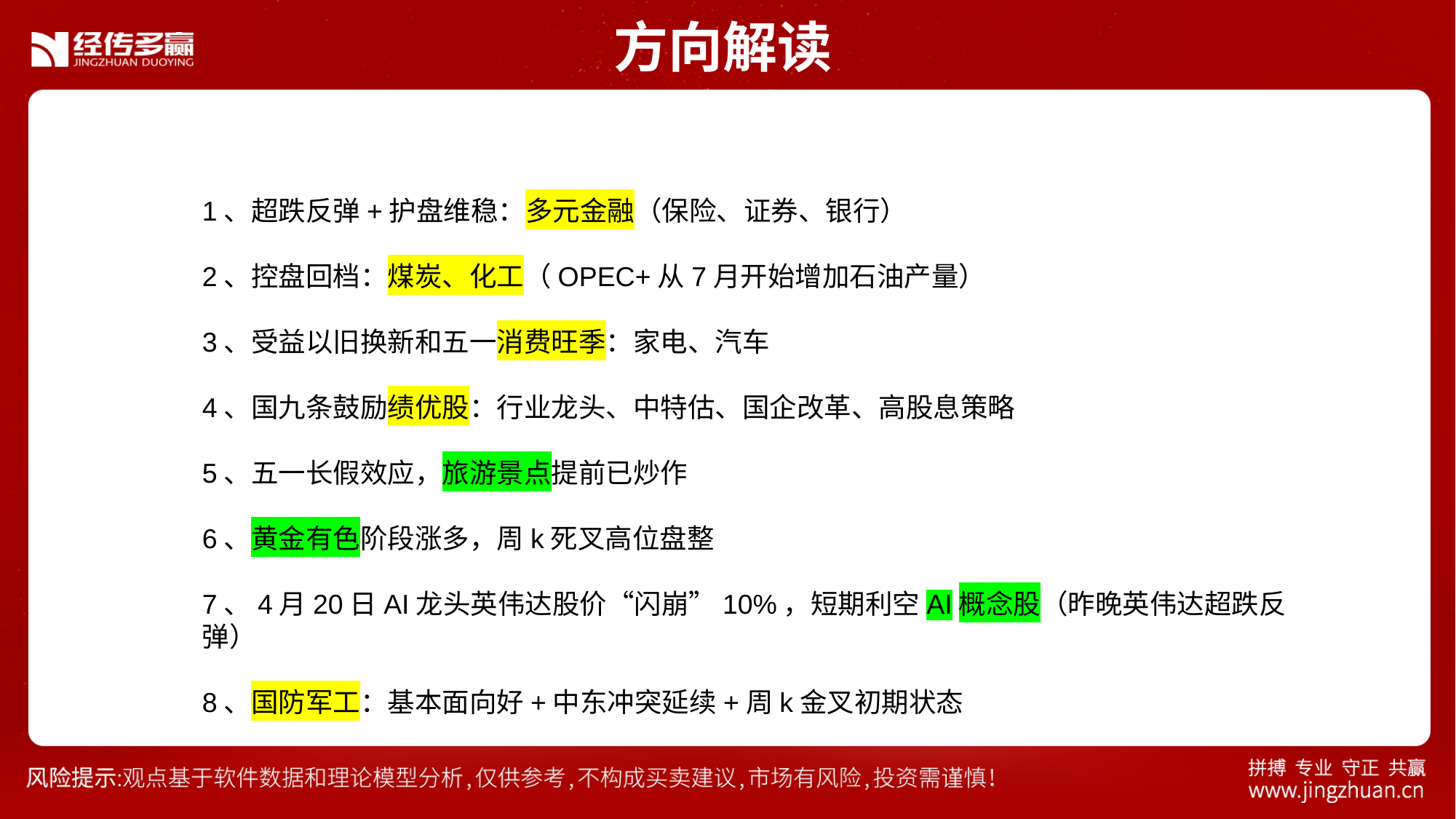

方向解读
1、超跌反弹+护盘维稳：多元金融（保险、证券、银行）

2、控盘回档：煤炭、化工（OPEC+从7月开始增加石油产量）

3、受益以旧换新和五一消费旺季：家电、汽车

4、国九条鼓励绩优股：行业龙头、中特估、国企改革、高股息策略

5、五一长假效应，旅游景点提前已炒作

6、黄金有色阶段涨多，周k死叉高位盘整

7、4月20日AI龙头英伟达股价“闪崩”10%，短期利空AI概念股（昨晚英伟达超跌反弹）

8、国防军工：基本面向好+中东冲突延续+周k金叉初期状态